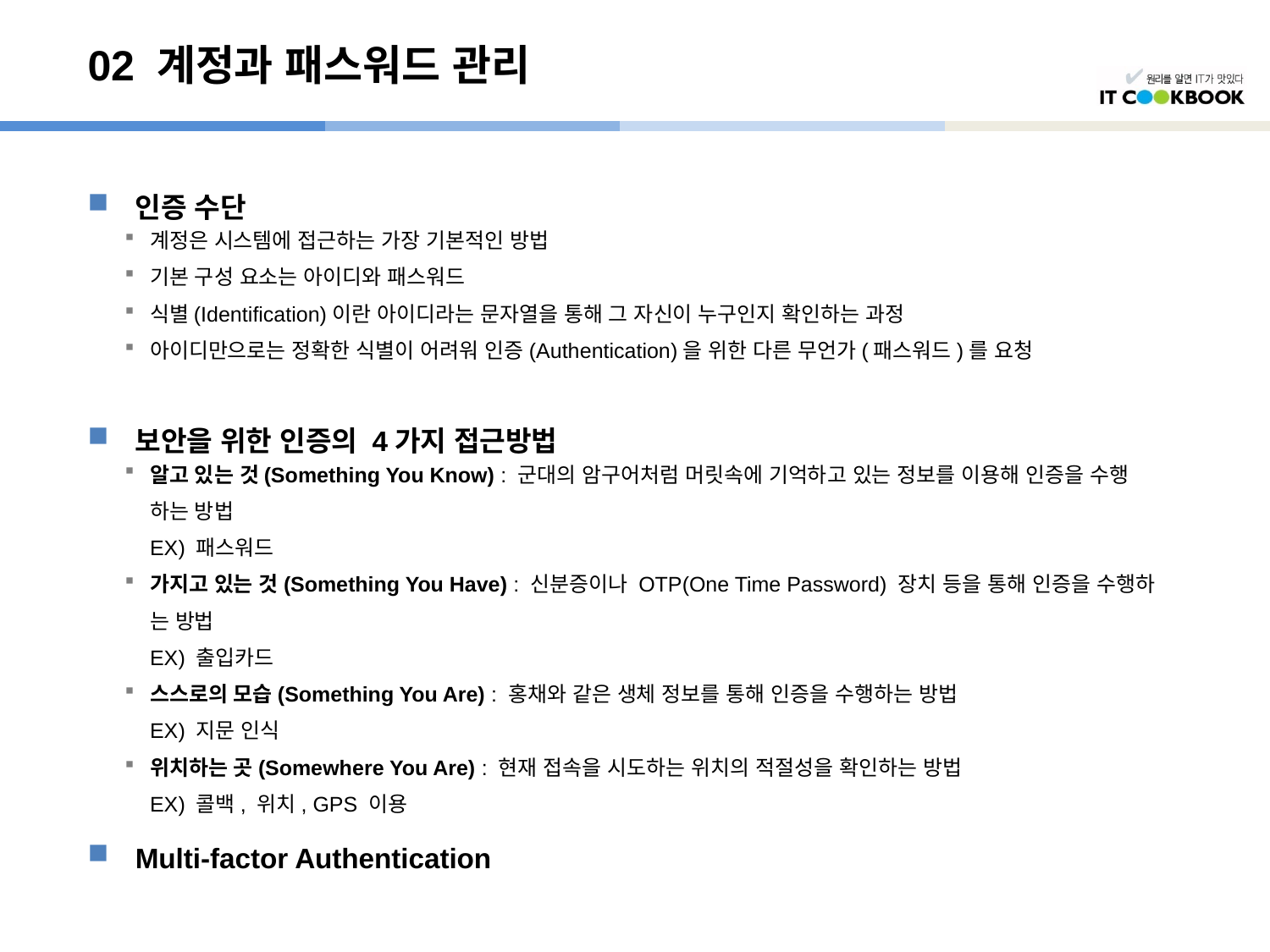

# 02 계정과 패스워드 관리
인증 수단
계정은 시스템에 접근하는 가장 기본적인 방법
기본 구성 요소는 아이디와 패스워드
식별(Identification)이란 아이디라는 문자열을 통해 그 자신이 누구인지 확인하는 과정
아이디만으로는 정확한 식별이 어려워 인증(Authentication)을 위한 다른 무언가(패스워드)를 요청

보안을 위한 인증의 4가지 접근방법
알고 있는 것(Something You Know) : 군대의 암구어처럼 머릿속에 기억하고 있는 정보를 이용해 인증을 수행
	하는 방법
	EX) 패스워드
가지고 있는 것(Something You Have) : 신분증이나 OTP(One Time Password) 장치 등을 통해 인증을 수행하
	는 방법
	EX) 출입카드
스스로의 모습(Something You Are) : 홍채와 같은 생체 정보를 통해 인증을 수행하는 방법
	EX) 지문 인식
위치하는 곳(Somewhere You Are) : 현재 접속을 시도하는 위치의 적절성을 확인하는 방법
	EX) 콜백, 위치, GPS 이용
Multi-factor Authentication